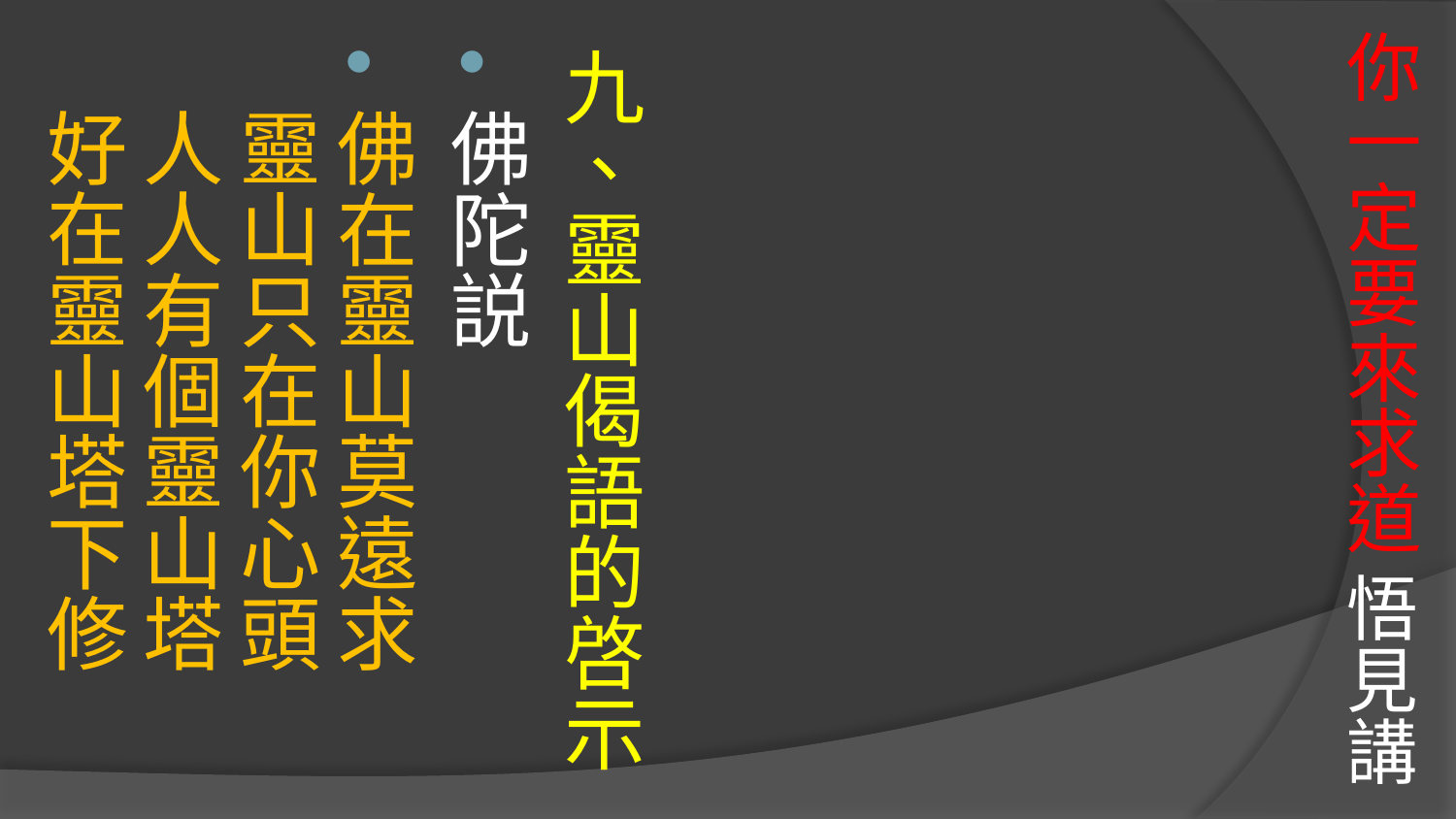

# 你一定要來求道 悟見講
九、靈山偈語的啓示
佛陀説
佛在靈山莫遠求 
靈山只在你心頭
人人有個靈山塔 
好在靈山塔下修